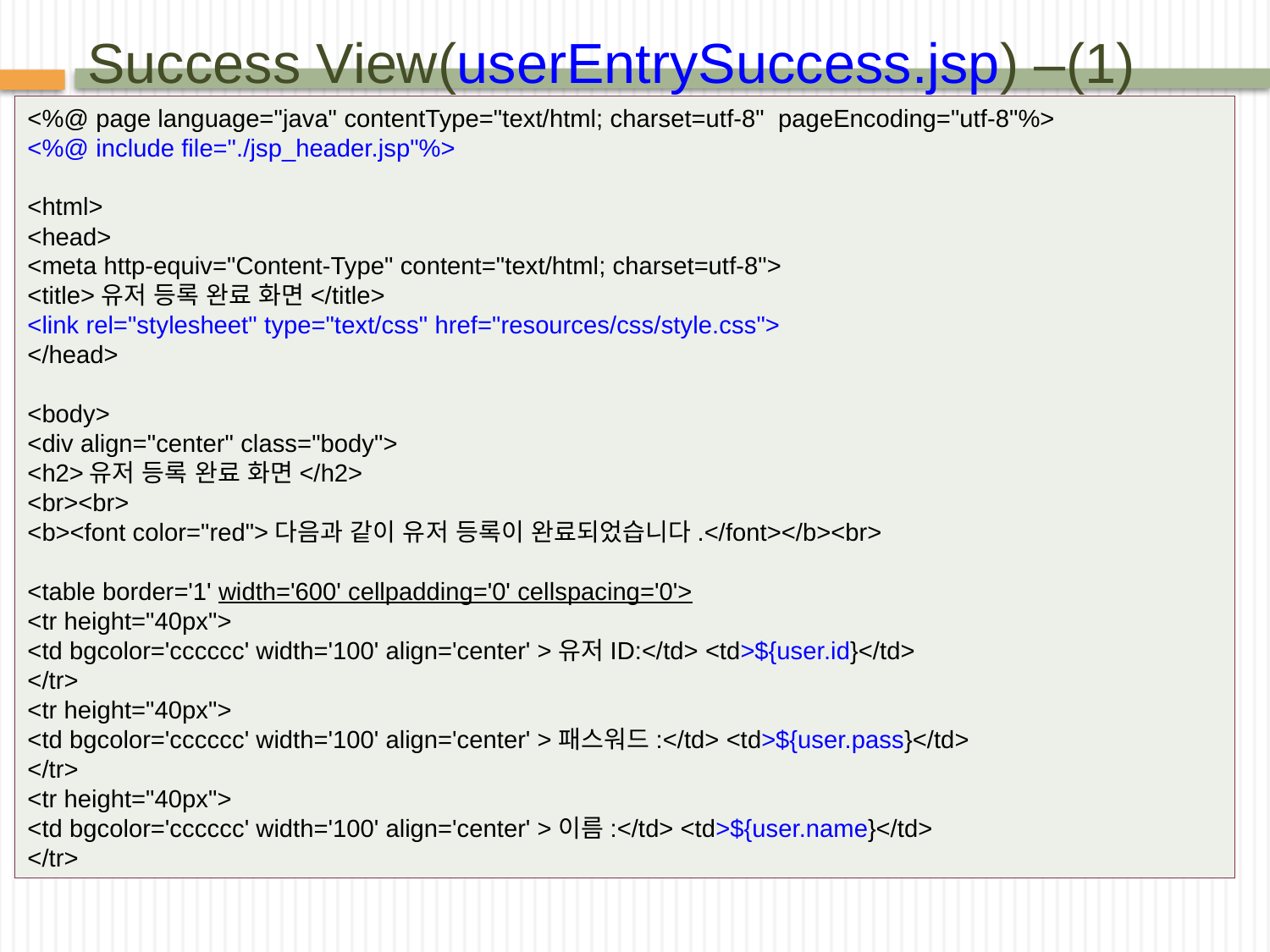

# Success View(userEntrySuccess.jsp) –(1)
<%@ page language="java" contentType="text/html; charset=utf-8"  pageEncoding="utf-8"%>
<%@ include file="./jsp_header.jsp"%>

<html>
<head>
<meta http-equiv="Content-Type" content="text/html; charset=utf-8">
<title>유저 등록 완료 화면</title>
<link rel="stylesheet" type="text/css" href="resources/css/style.css">
</head>

<body>
<div align="center" class="body">
<h2>유저 등록 완료 화면</h2>
<br><br>
<b><font color="red">다음과 같이 유저 등록이 완료되었습니다.</font></b><br>

<table border='1' width='600' cellpadding='0' cellspacing='0'>
<tr height="40px">
<td bgcolor='cccccc' width='100' align='center' >유저ID:</td> <td>${user.id}</td>
</tr>
<tr height="40px">
<td bgcolor='cccccc' width='100' align='center' >패스워드:</td> <td>${user.pass}</td>
</tr>
<tr height="40px">
<td bgcolor='cccccc' width='100' align='center' >이름:</td> <td>${user.name}</td>
</tr>